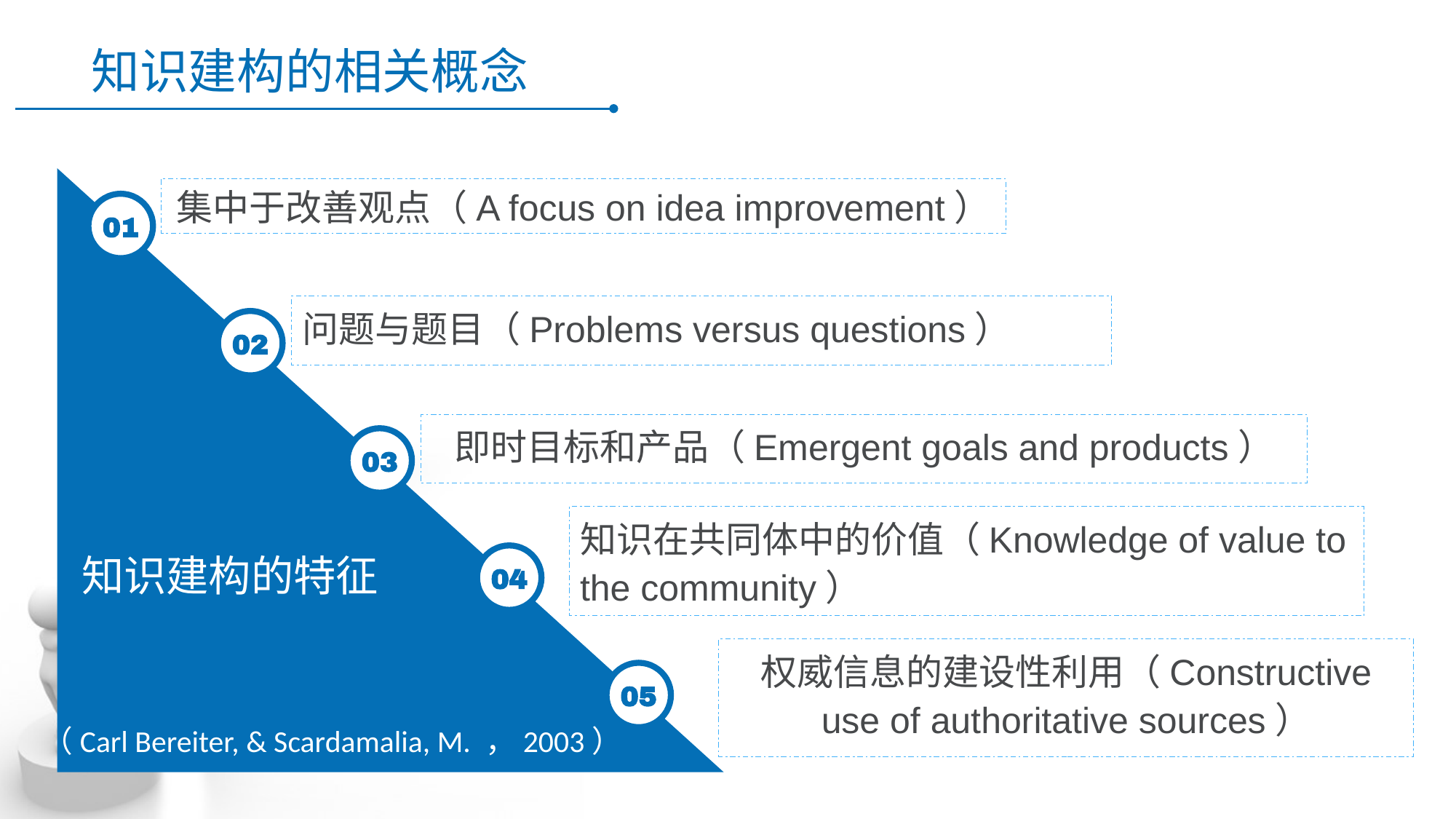

知识建构的相关概念

集中于改善观点（A focus on idea improvement）
01
问题与题目（Problems versus questions）
02
即时目标和产品（Emergent goals and products）
03
知识在共同体中的价值（Knowledge of value to the community）
# 知识建构的特征
04
权威信息的建设性利用（Constructive use of authoritative sources）
05
（Carl Bereiter, & Scardamalia, M. ，2003）